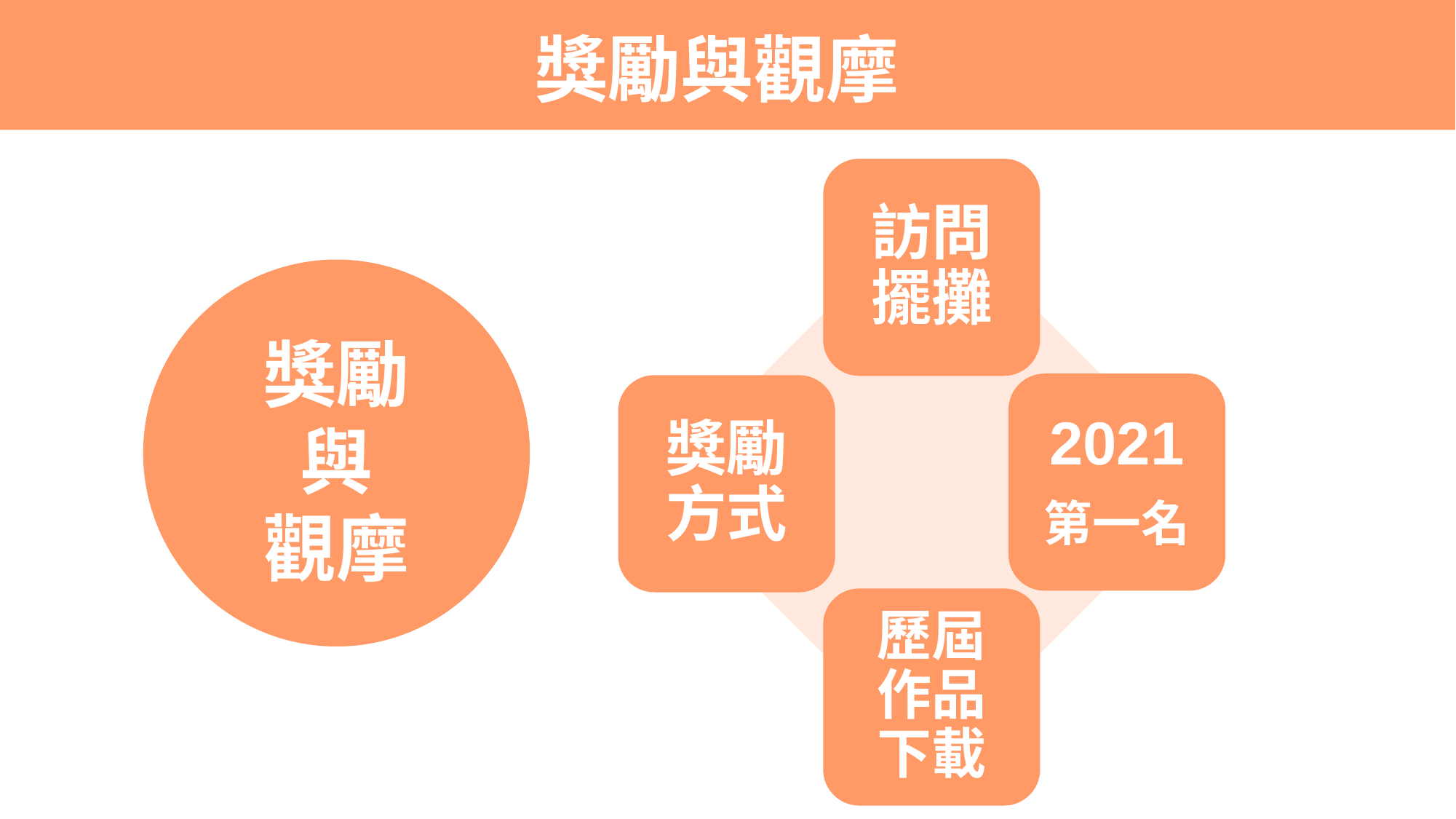

獎勵與觀摩
訪問擺攤

獎勵
與
觀摩
2021
第一名
獎勵方式
歷屆作品下載